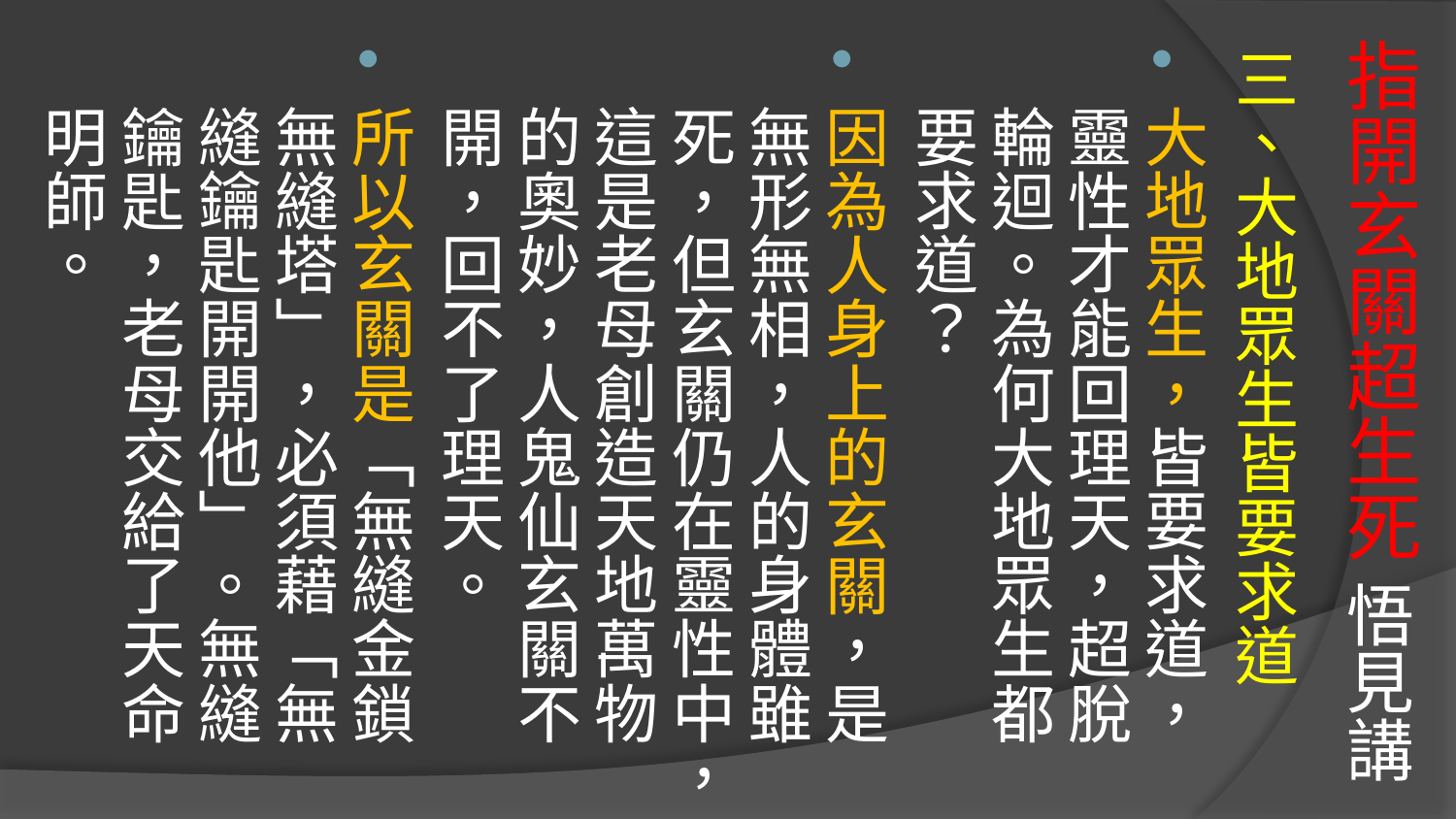

三、大地眾生皆要求道
大地眾生，皆要求道，靈性才能回理天，超脫輪迴。為何大地眾生都要求道？
因為人身上的玄關，是無形無相，人的身體雖死，但玄關仍在靈性中，這是老母創造天地萬物的奧妙，人鬼仙玄關不開，回不了理天。
所以玄關是「無縫金鎖無縫塔」，必須藉「無縫鑰匙開開他」。無縫鑰匙，老母交給了天命明師。
# 指開玄關超生死 悟見講